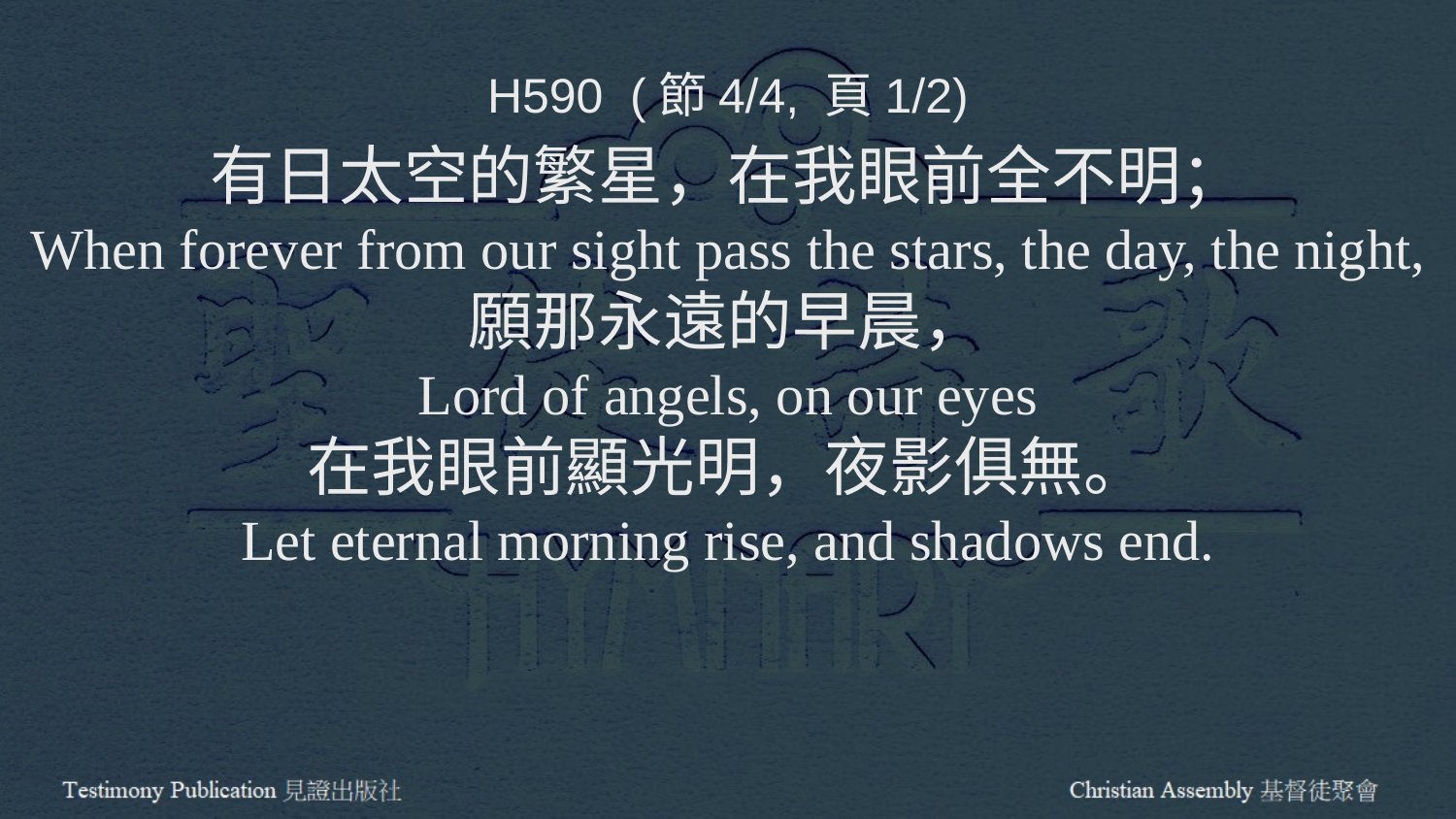

H590  (節4/4, 頁1/2)
有日太空的繁星，在我眼前全不明；
When forever from our sight pass the stars, the day, the night,
願那永遠的早晨，
Lord of angels, on our eyes
在我眼前顯光明，夜影俱無。
Let eternal morning rise, and shadows end.